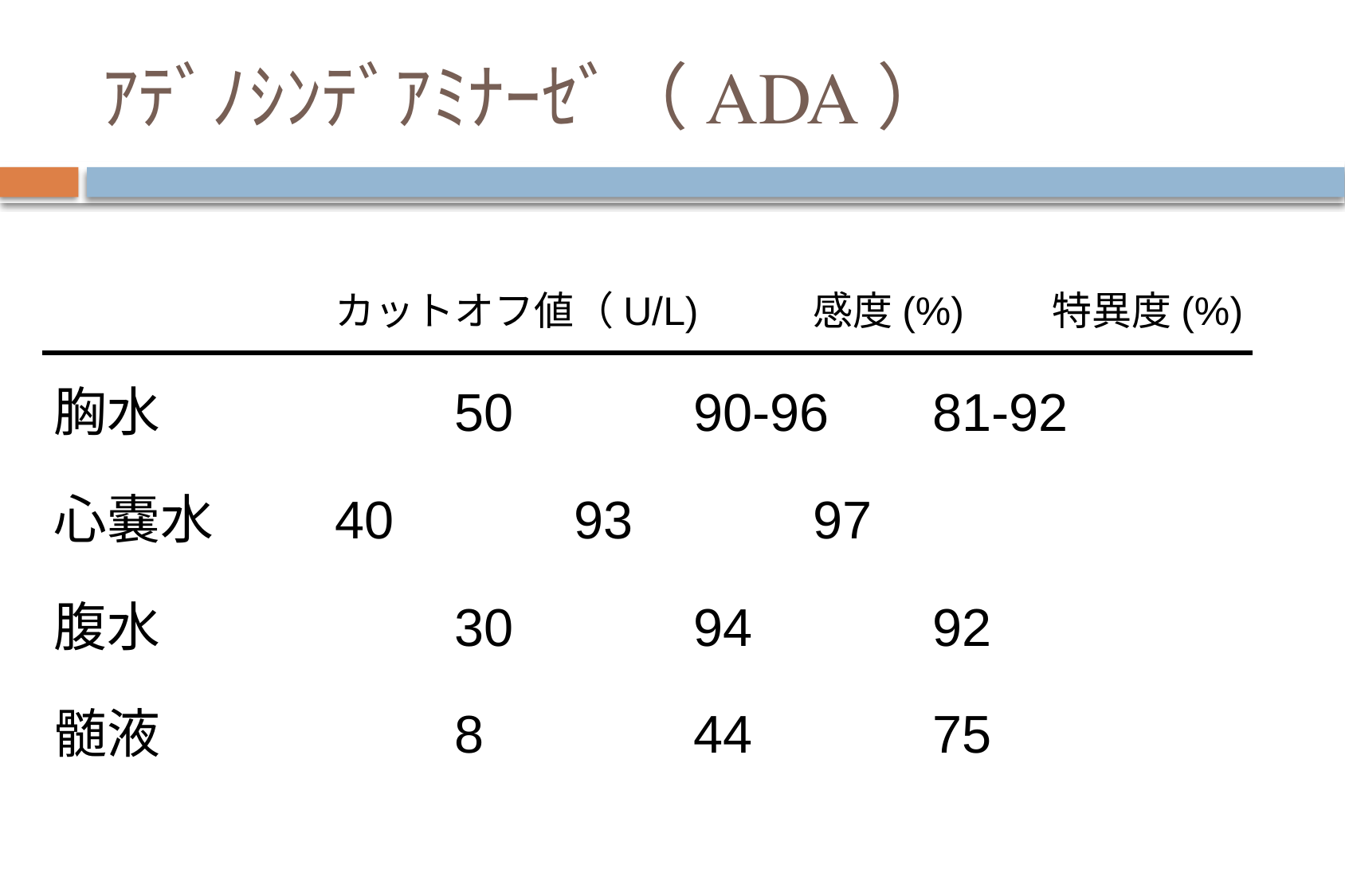

# ｱﾃﾞﾉｼﾝﾃﾞｱﾐﾅｰｾﾞ（ADA）
			カットオフ値（U/L)　	感度(%)	特異度(%)
胸水			50		90-96	81-92
心嚢水		40		93		97
腹水			30		94		92
髄液			8		44		75